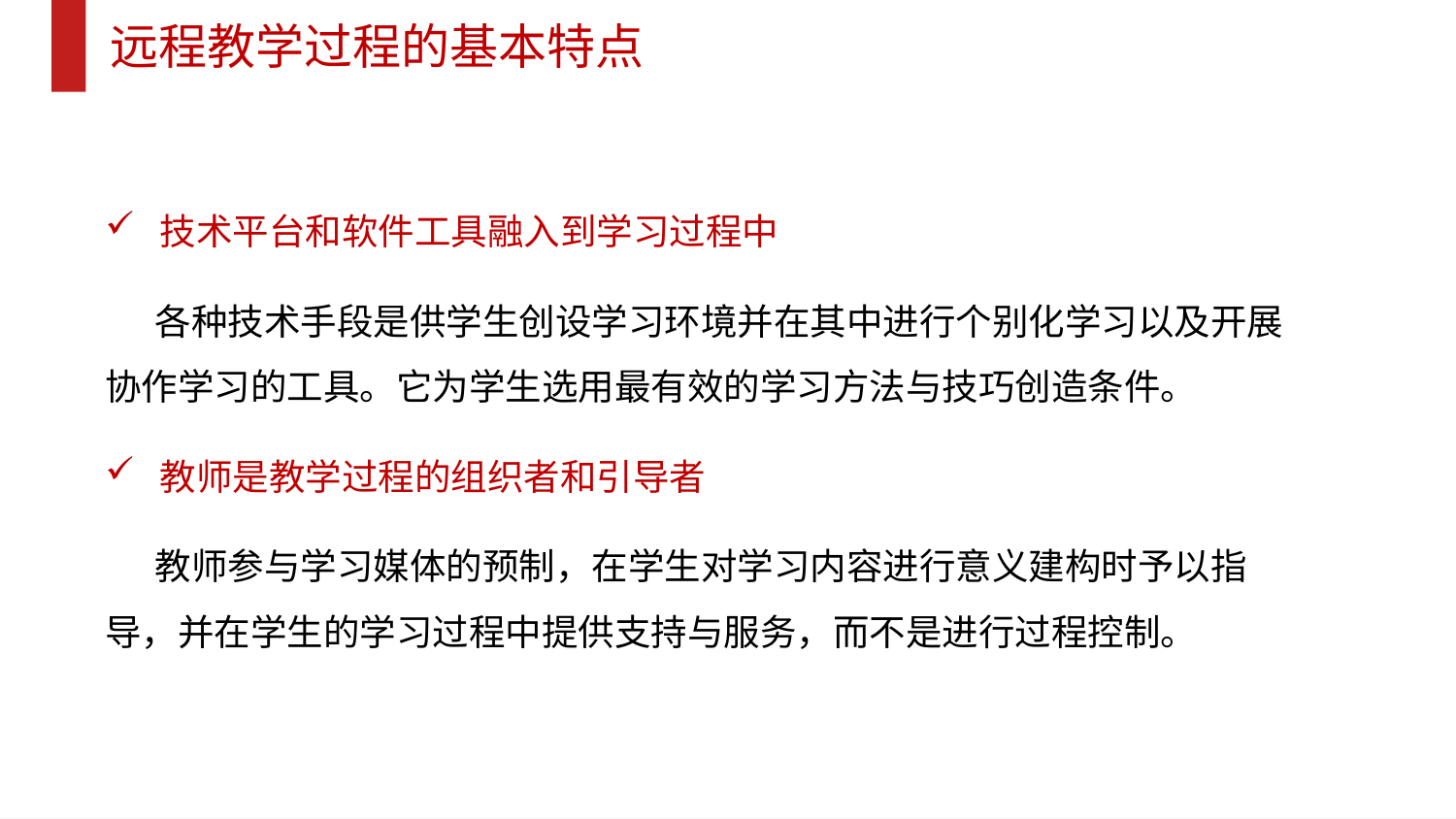

远程教学过程的基本特点
技术平台和软件工具融入到学习过程中
     各种技术手段是供学生创设学习环境并在其中进行个别化学习以及开展协作学习的工具。它为学生选用最有效的学习方法与技巧创造条件。
教师是教学过程的组织者和引导者
     教师参与学习媒体的预制，在学生对学习内容进行意义建构时予以指导，并在学生的学习过程中提供支持与服务，而不是进行过程控制。